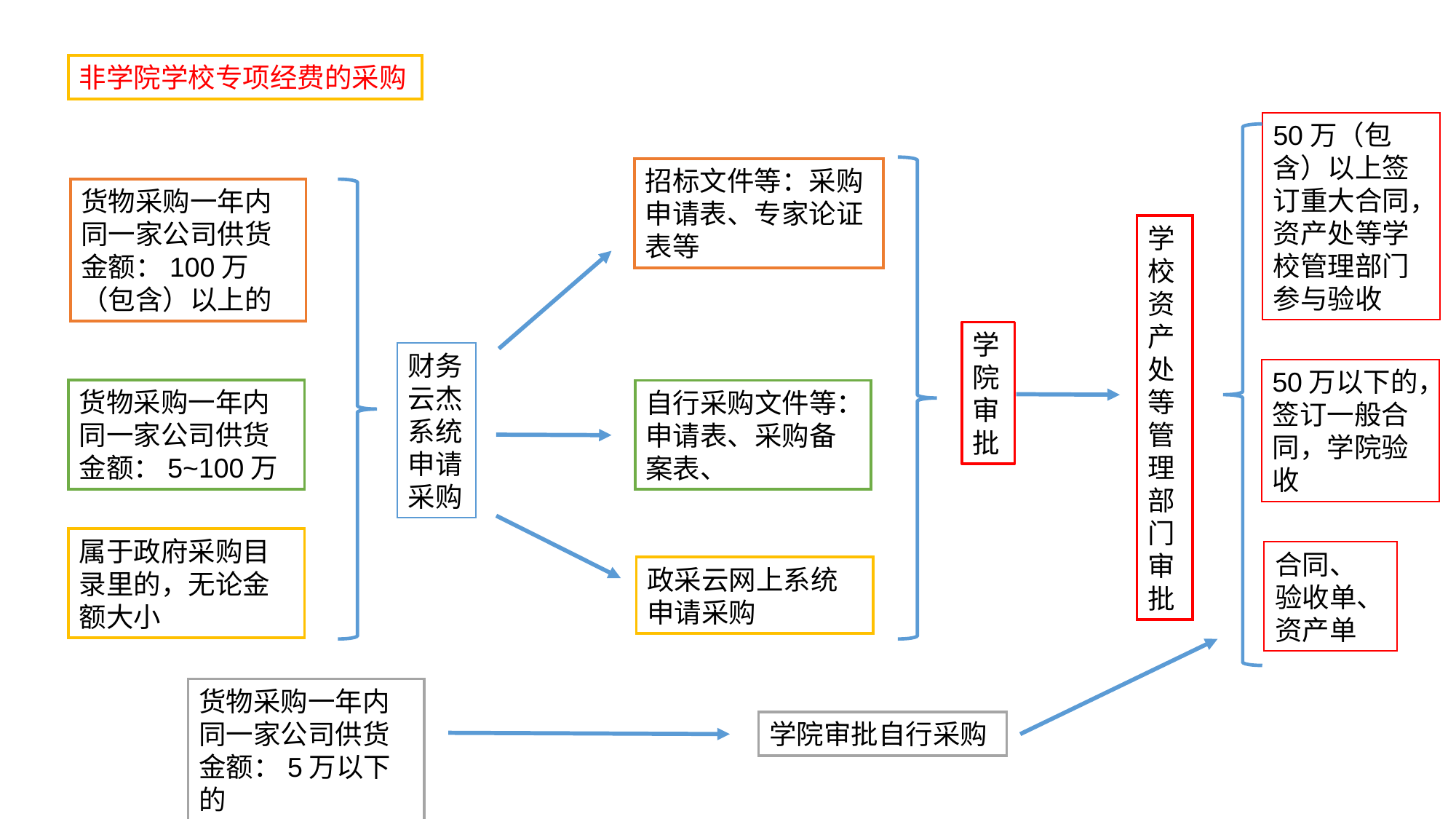

非学院学校专项经费的采购
50万（包含）以上签订重大合同，资产处等学校管理部门参与验收

招标文件等：采购申请表、专家论证表等
货物采购一年内同一家公司供货金额：100万（包含）以上的

学校资产处等管理部门审批
学院审批
财务云杰系统申请采购
50万以下的，签订一般合同，学院验收
货物采购一年内同一家公司供货金额：5~100万
自行采购文件等：申请表、采购备案表、
属于政府采购目录里的，无论金额大小
合同、
验收单、资产单
政采云网上系统申请采购
货物采购一年内同一家公司供货金额：5万以下的
学院审批自行采购